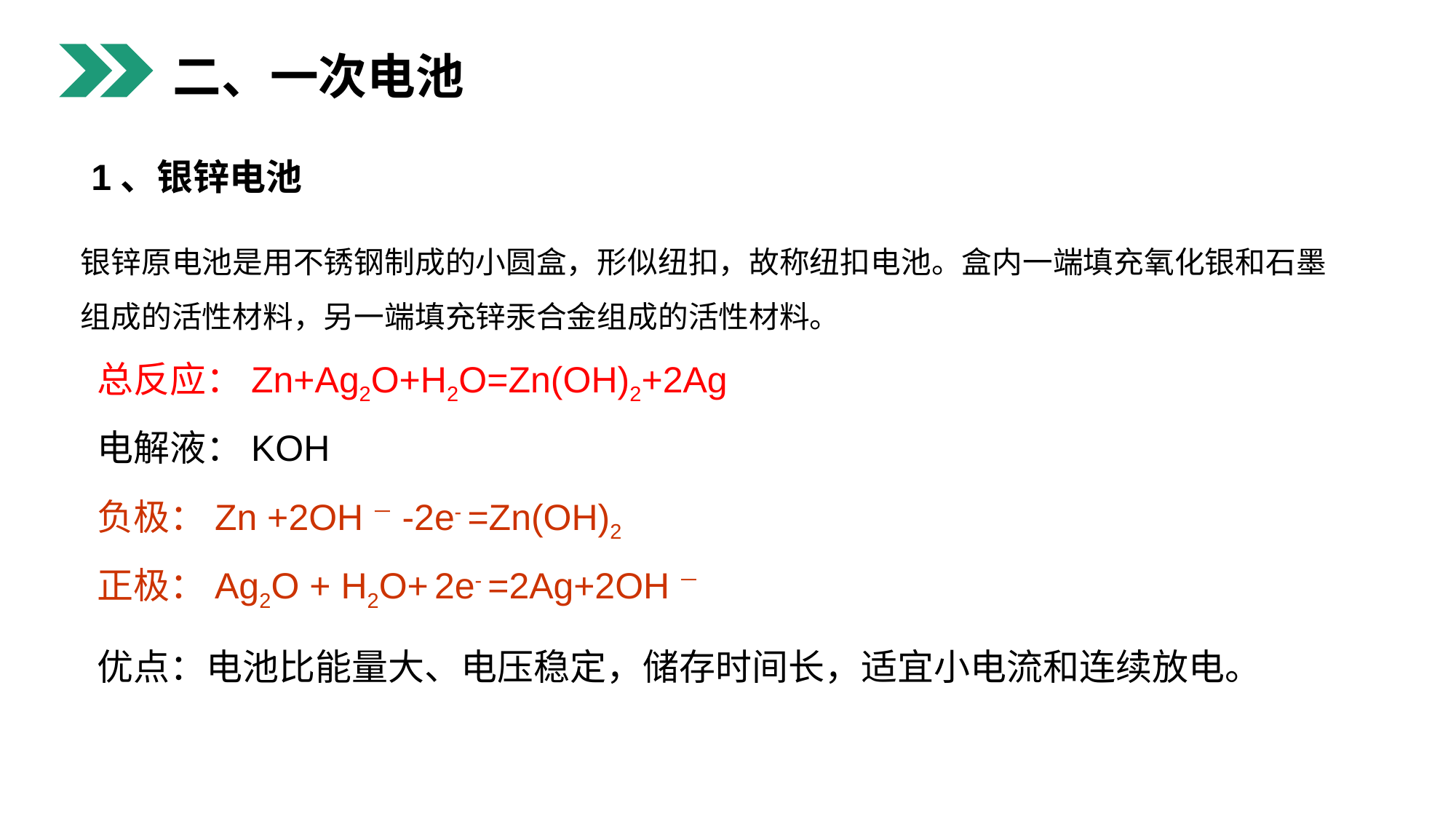

二、一次电池
1、银锌电池
银锌原电池是用不锈钢制成的小圆盒，形似纽扣，故称纽扣电池。盒内一端填充氧化银和石墨组成的活性材料，另一端填充锌汞合金组成的活性材料。
总反应：Zn+Ag2O+H2O=Zn(OH)2+2Ag
电解液：KOH
负极：Zn +2OH－-2e- =Zn(OH)2
正极：Ag2O + H2O+ 2e- =2Ag+2OH－
优点：电池比能量大、电压稳定，储存时间长，适宜小电流和连续放电。